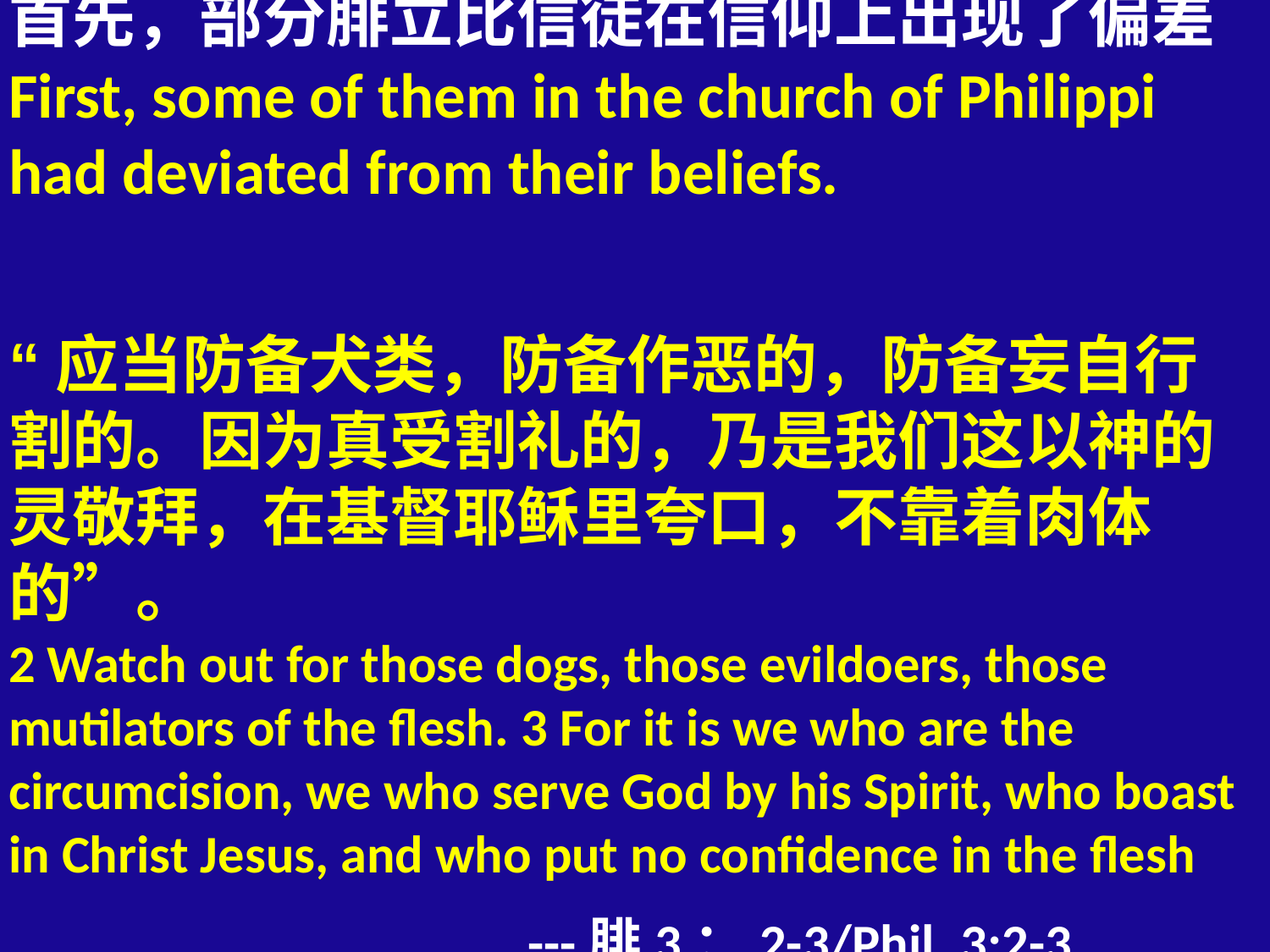

# 首先，部分腓立比信徒在信仰上出现了偏差 First, some of them in the church of Philippi had deviated from their beliefs. “应当防备犬类，防备作恶的，防备妄自行割的。因为真受割礼的，乃是我们这以神的灵敬拜，在基督耶稣里夸口，不靠着肉体的”。 2 Watch out for those dogs, those evildoers, those mutilators of the flesh. 3 For it is we who are the circumcision, we who serve God by his Spirit, who boast in Christ Jesus, and who put no confidence in the flesh  ---腓3：2-3/Phil. 3:2-3